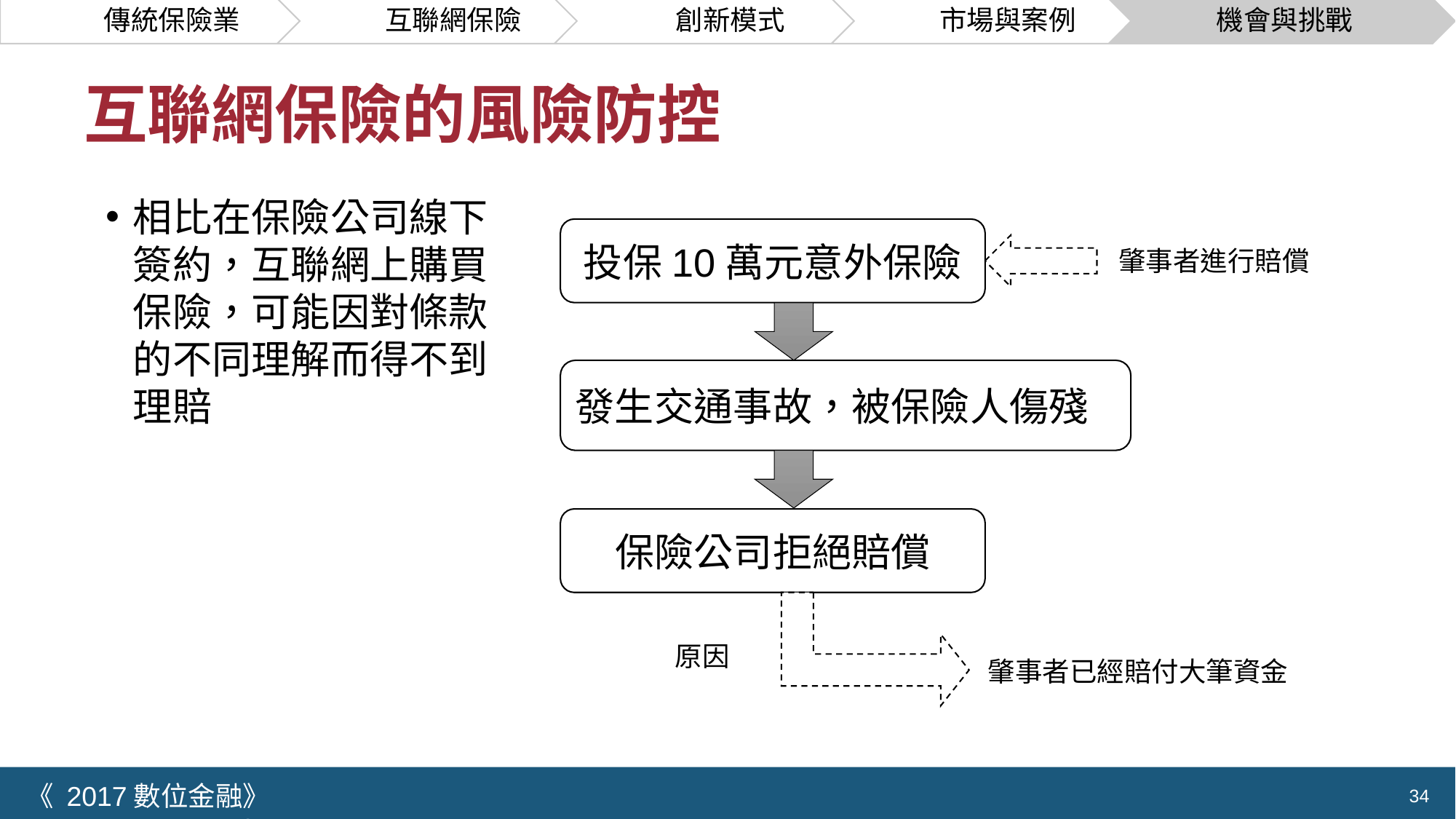

傳統保險業
互聯網保險
創新模式
市場與案例
機會與挑戰
# 互聯網保險的風險防控
相比在保險公司線下簽約，互聯網上購買保險，可能因對條款的不同理解而得不到理賠

投保10萬元意外保險

肇事者進行賠償

發生交通事故，被保險人傷殘

保險公司拒絕賠償

原因
肇事者已經賠付大筆資金
《 2017數位金融》                                                                                                                                             	NCTU.IIM.IEBI Lab
34